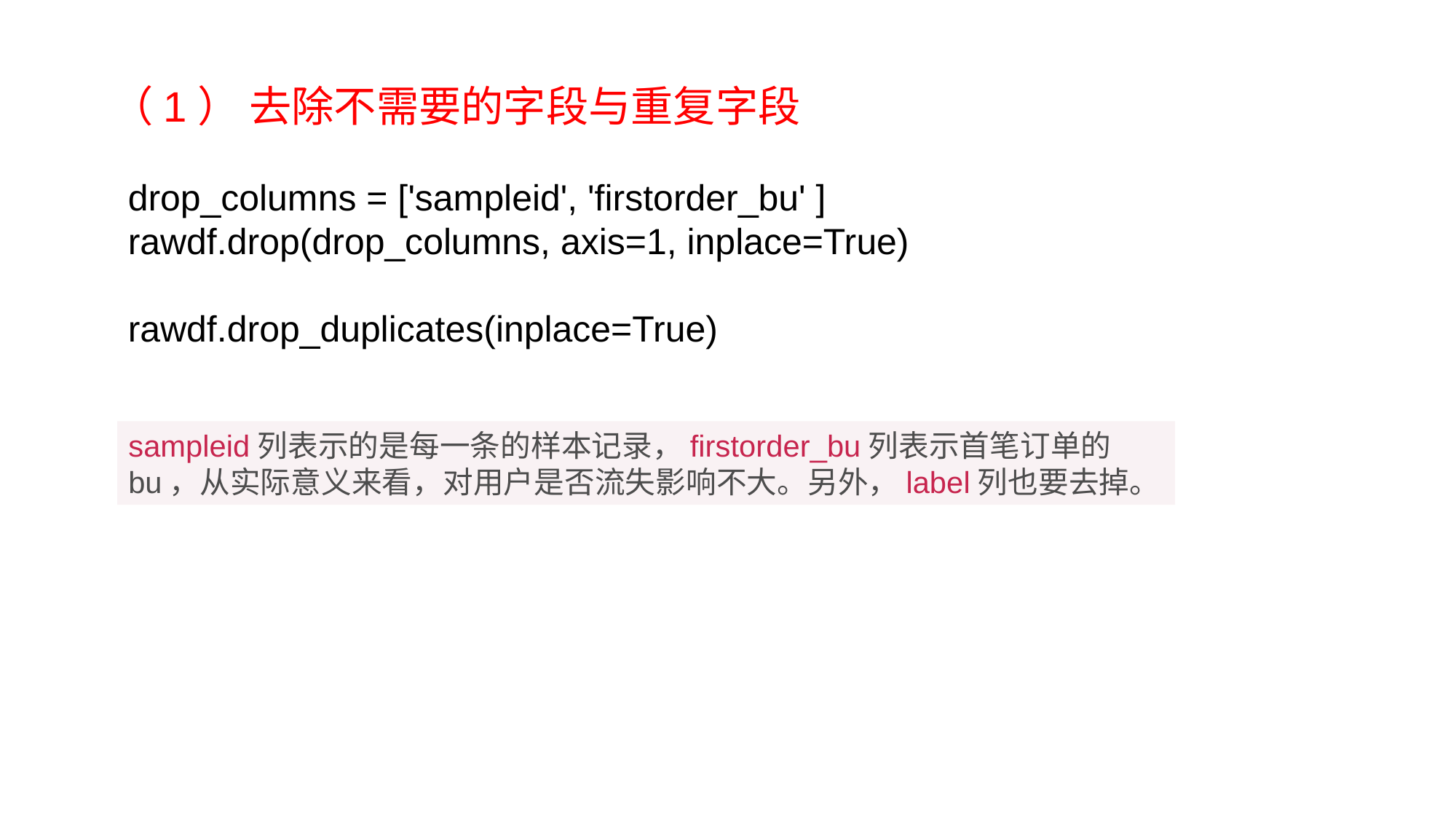

（1） 去除不需要的字段与重复字段
drop_columns = ['sampleid', 'firstorder_bu' ]
rawdf.drop(drop_columns, axis=1, inplace=True)

rawdf.drop_duplicates(inplace=True)
sampleid列表示的是每一条的样本记录，firstorder_bu列表示首笔订单的bu，从实际意义来看，对用户是否流失影响不大。另外，label列也要去掉。